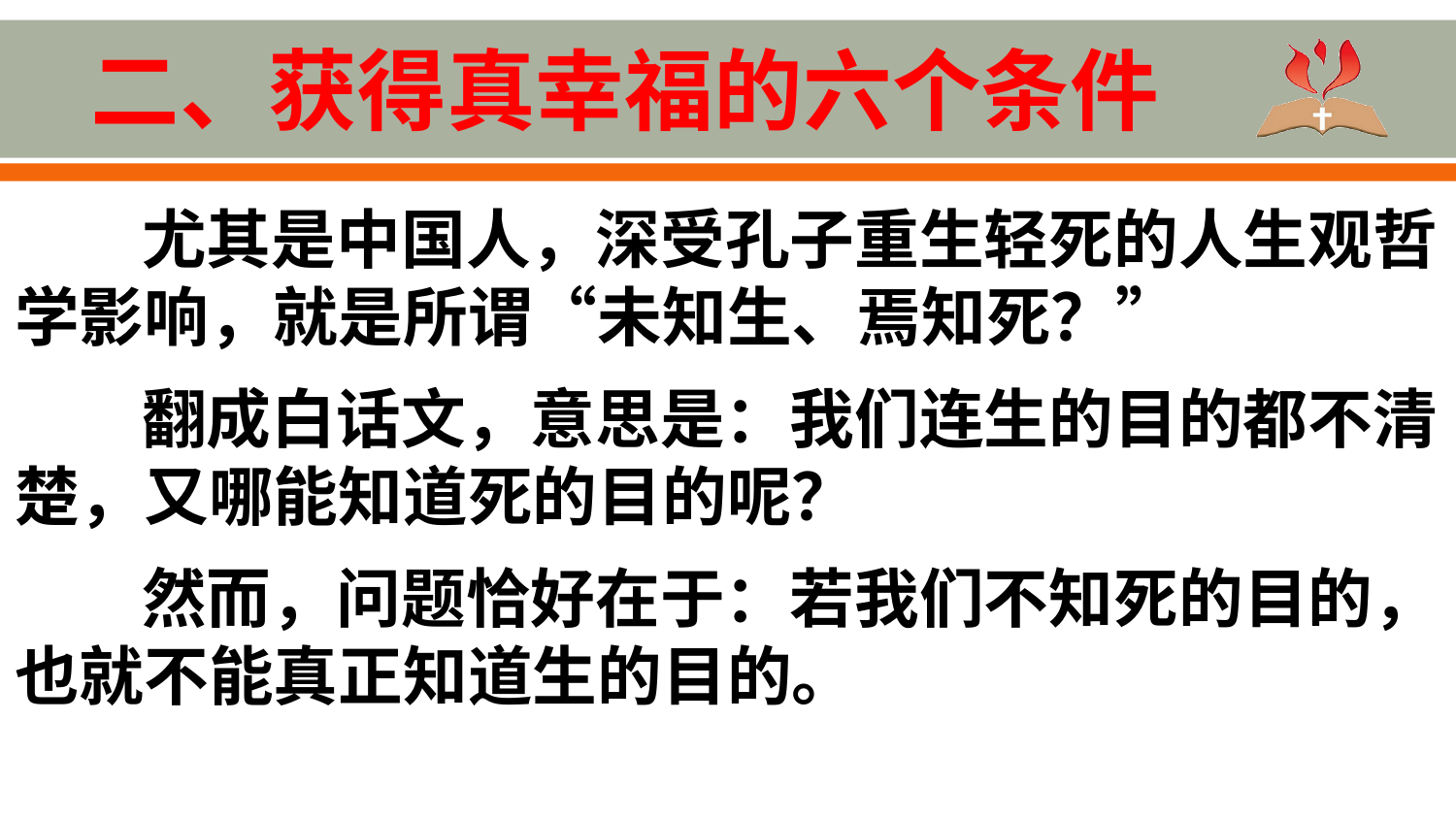

# 二、获得真幸福的六个条件
尤其是中国人，深受孔子重生轻死的人生观哲学影响，就是所谓“未知生、焉知死？”
翻成白话文，意思是：我们连生的目的都不清楚，又哪能知道死的目的呢？
然而，问题恰好在于：若我们不知死的目的，也就不能真正知道生的目的。